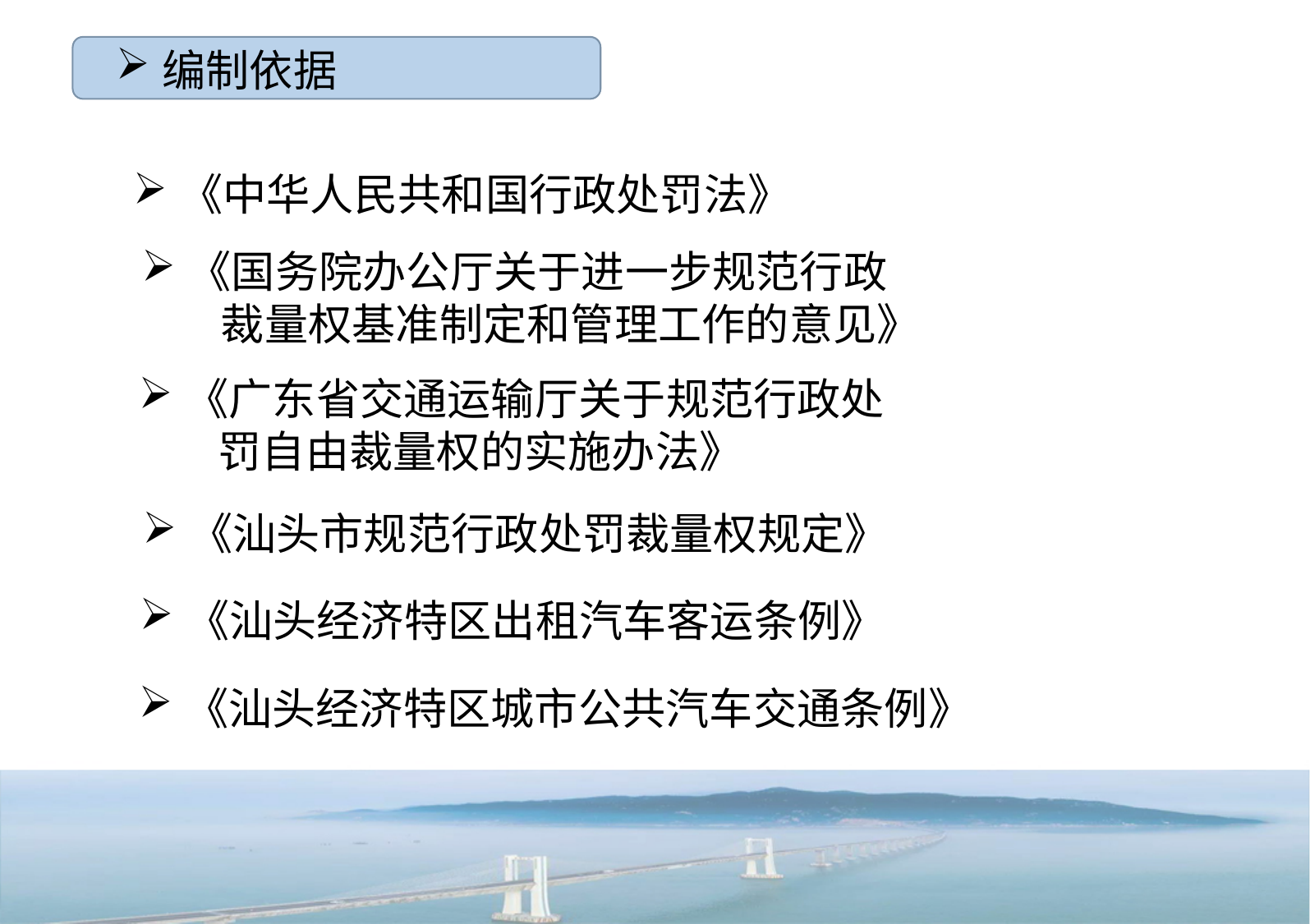

编制依据
《中华人民共和国行政处罚法》
《国务院办公厅关于进一步规范行政
       裁量权基准制定和管理工作的意见》
《广东省交通运输厅关于规范行政处
       罚自由裁量权的实施办法》
《汕头市规范行政处罚裁量权规定》
《汕头经济特区出租汽车客运条例》
《汕头经济特区城市公共汽车交通条例》